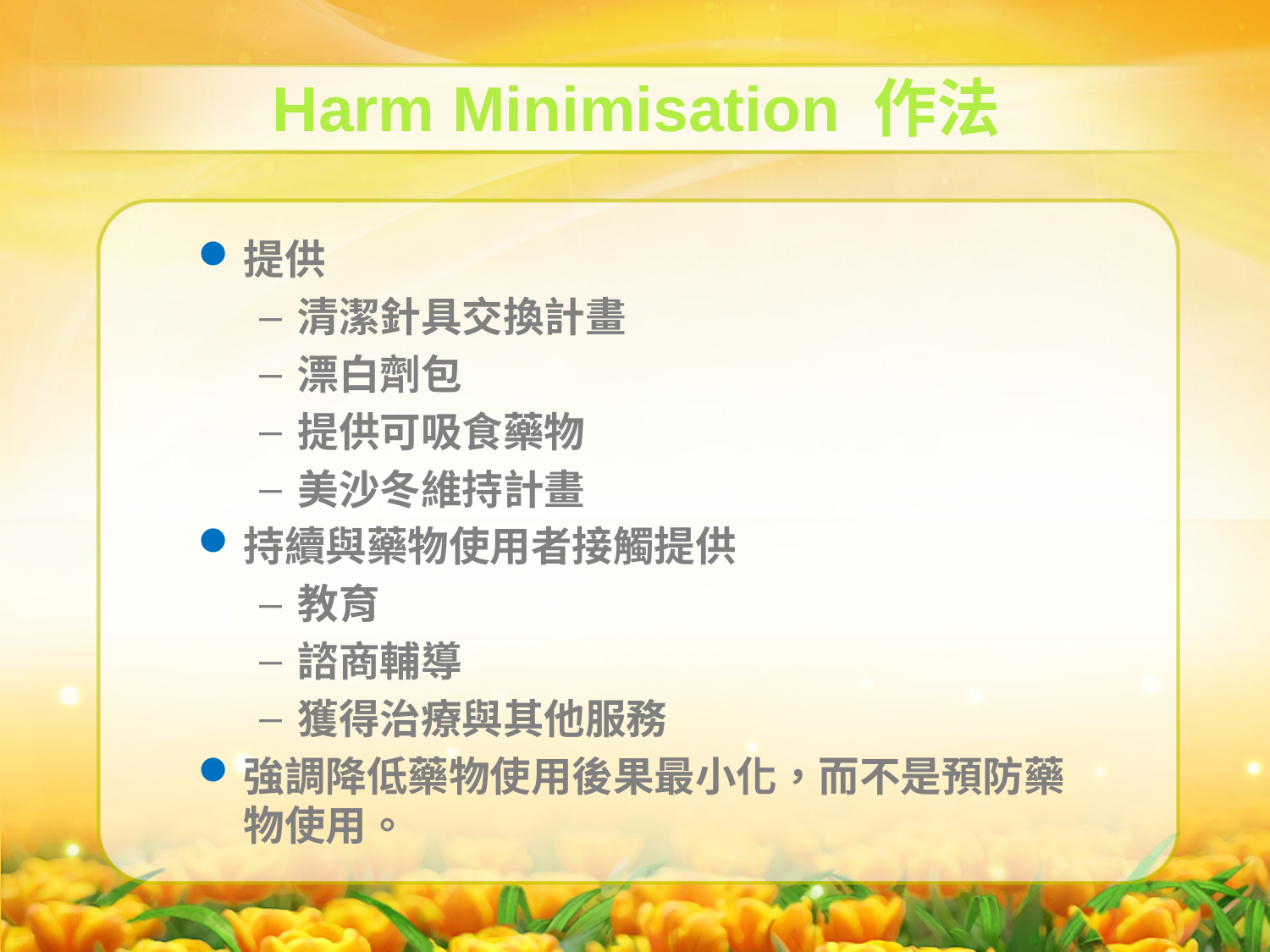

Harm Minimisation 作法
提供
清潔針具交換計畫
漂白劑包
提供可吸食藥物
美沙冬維持計畫
持續與藥物使用者接觸提供
教育
諮商輔導
獲得治療與其他服務
強調降低藥物使用後果最小化，而不是預防藥物使用。